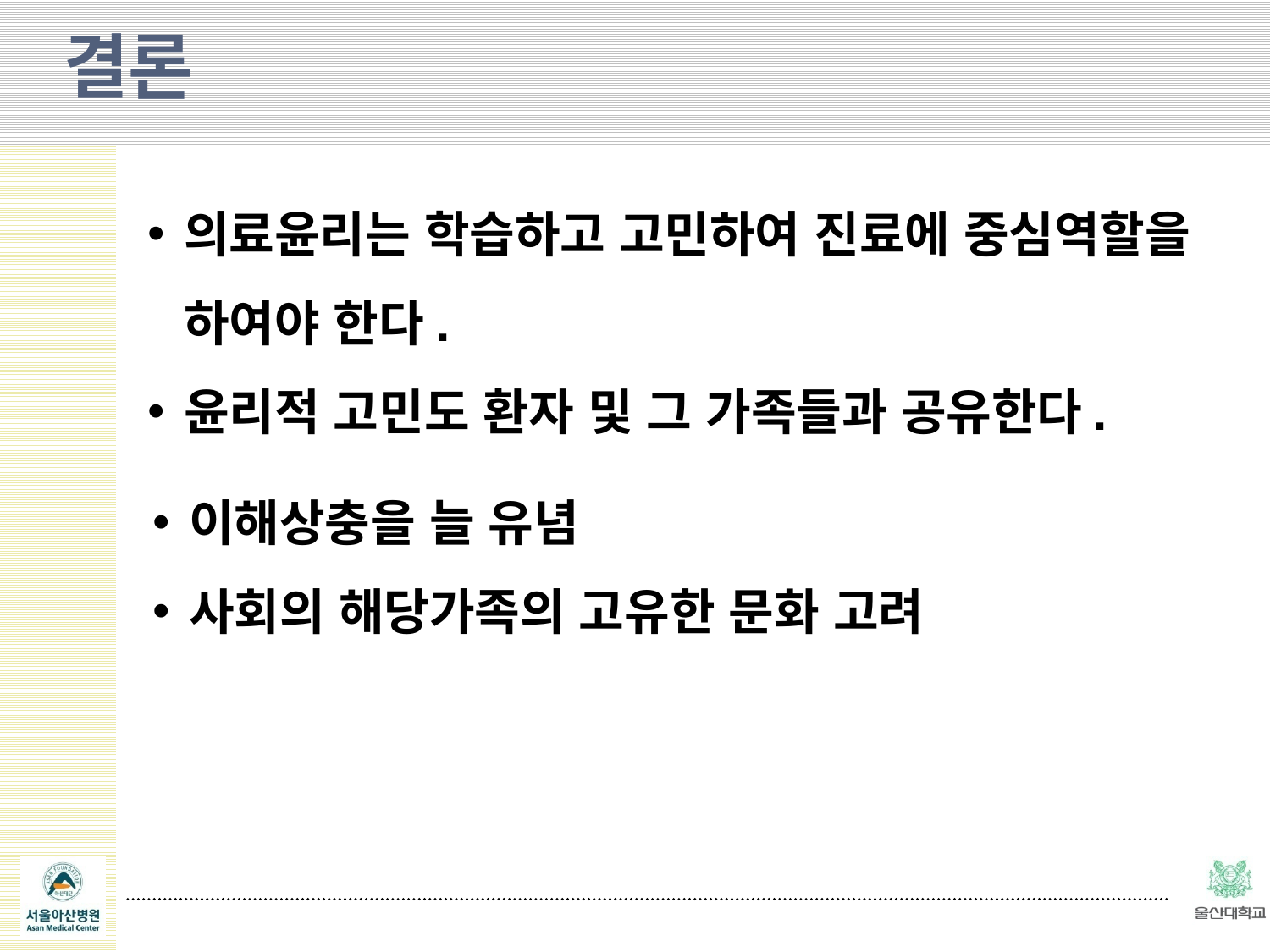

결론
의료윤리는 학습하고 고민하여 진료에 중심역할을 하여야 한다.
윤리적 고민도 환자 및 그 가족들과 공유한다.
이해상충을 늘 유념
사회의 해당가족의 고유한 문화 고려